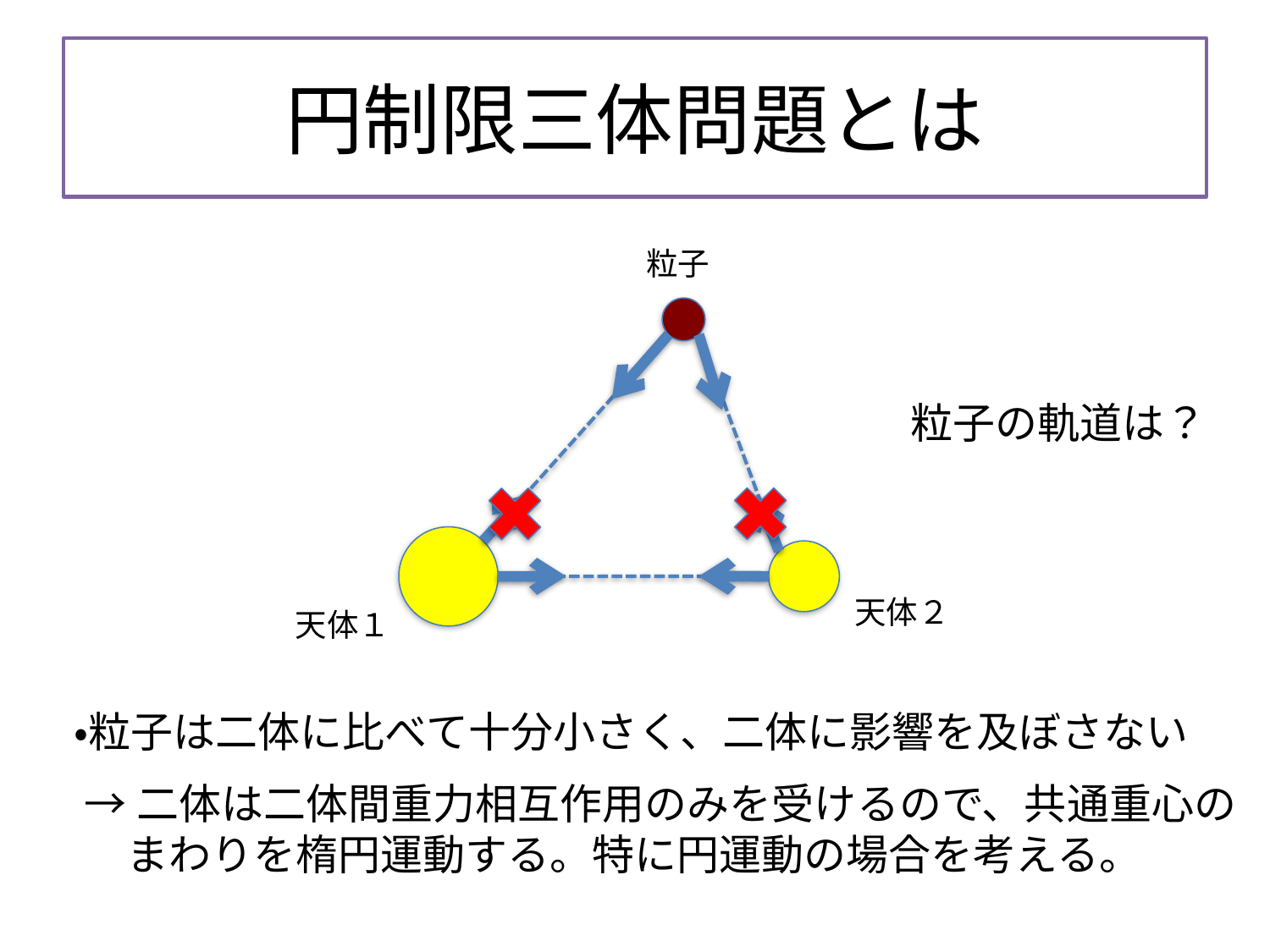

# 円制限三体問題とは
粒子

粒子の軌道は？

天体２
天体１
・粒子は二体に比べて十分小さく、二体に影響を及ぼさない
→二体は二体間重力相互作用のみを受けるので、共通重心の
　まわりを楕円運動する。特に円運動の場合を考える。